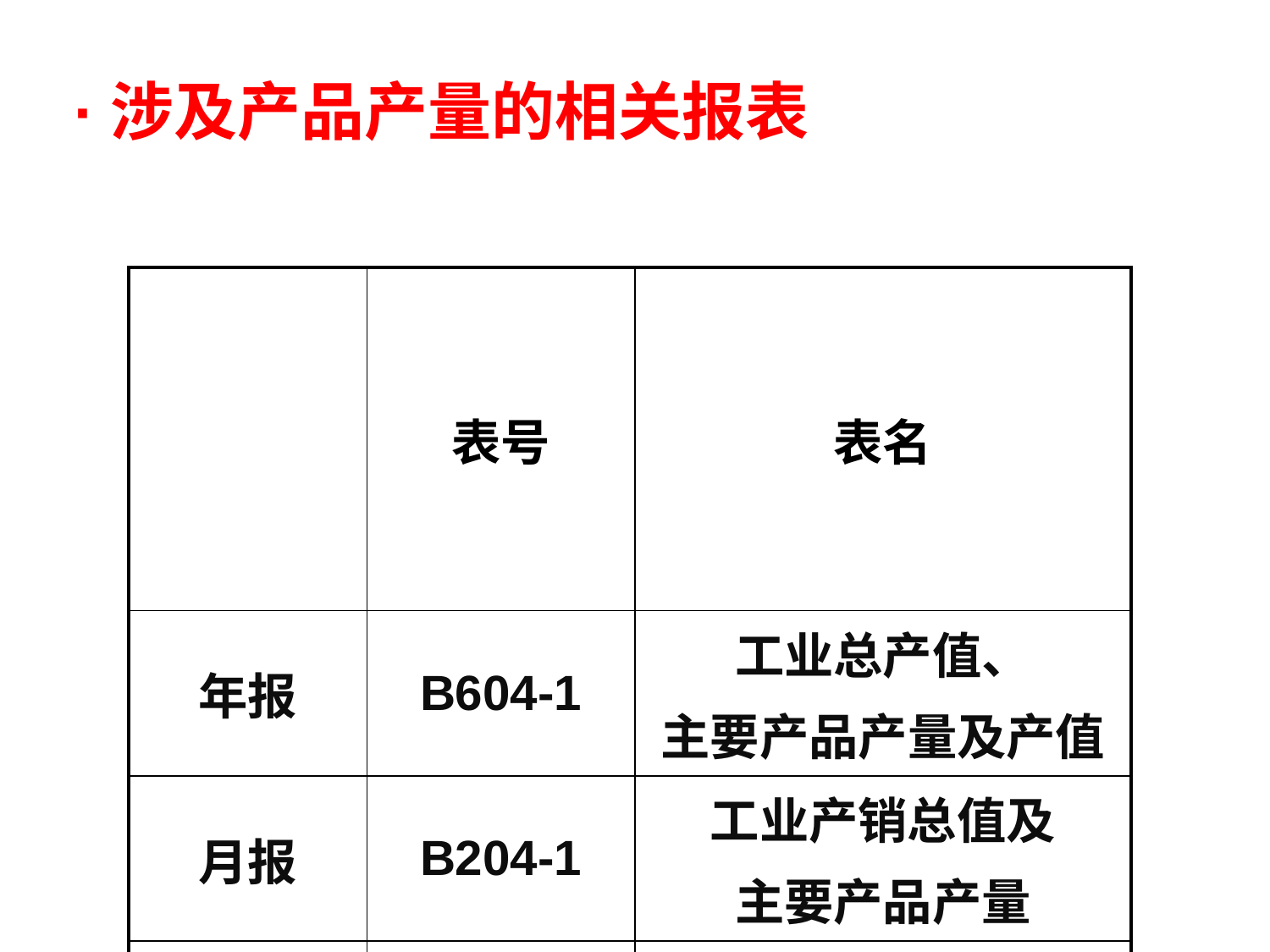

·涉及产品产量的相关报表
|  | 表号 | 表名 |
| --- | --- | --- |
| 年报 | B604-1 | 工业总产值、 主要产品产量及产值 |
| 月报 | B204-1 | 工业产销总值及 主要产品产量 |
| 季报 | B204-2 | 主要工业产品 销售与库存 |